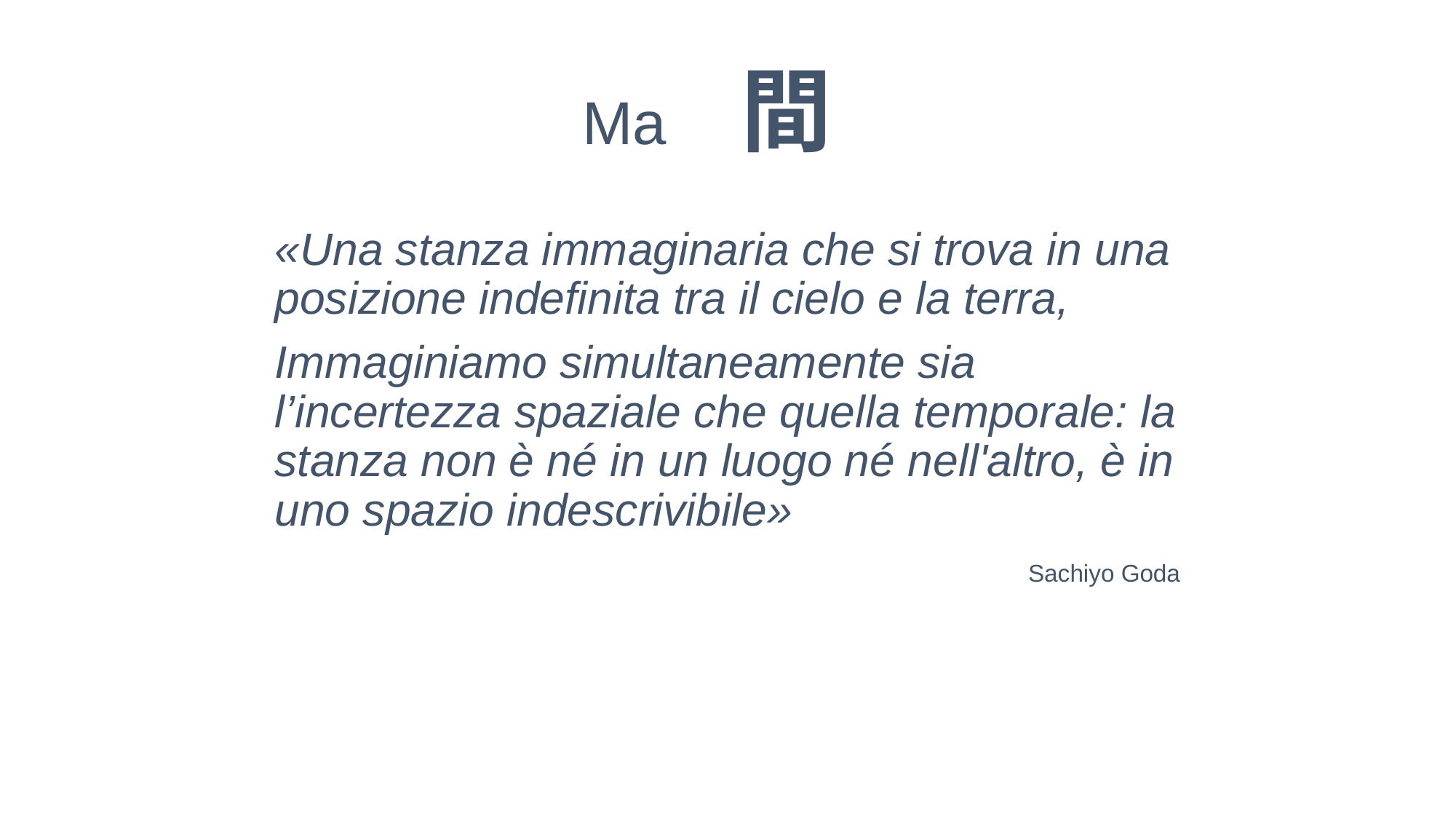

Ma　間

«Una stanza immaginaria che si trova in una posizione indefinita tra il cielo e la terra,
Immaginiamo simultaneamente sia l’incertezza spaziale che quella temporale: la stanza non è né in un luogo né nell'altro, è in uno spazio indescrivibile»
                                                                         Sachiyo Goda